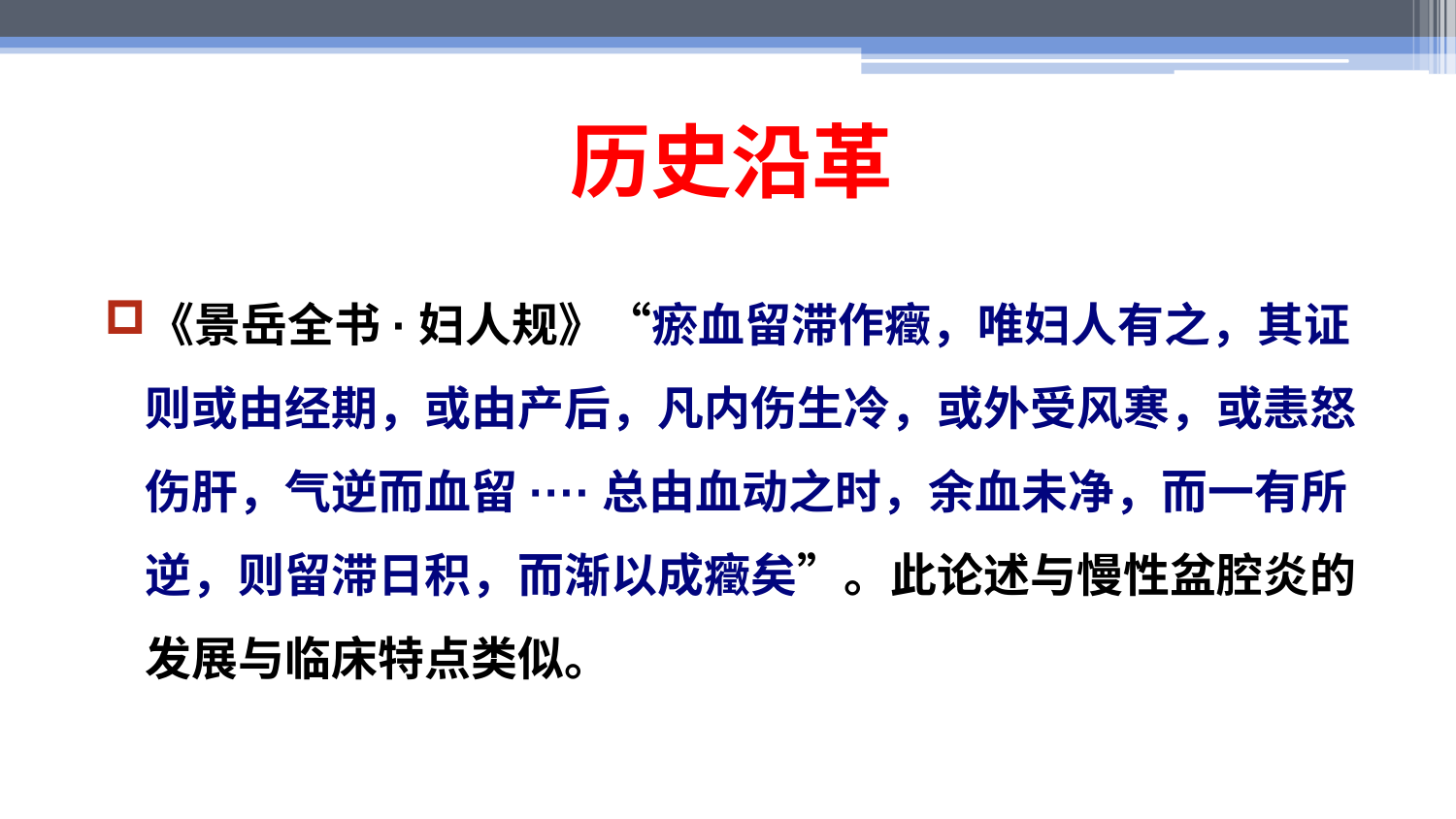

# 历史沿革
《景岳全书·妇人规》“瘀血留滞作癥，唯妇人有之，其证则或由经期，或由产后，凡内伤生冷，或外受风寒，或恚怒伤肝，气逆而血留····总由血动之时，余血未净，而一有所逆，则留滞日积，而渐以成癥矣”。此论述与慢性盆腔炎的发展与临床特点类似。